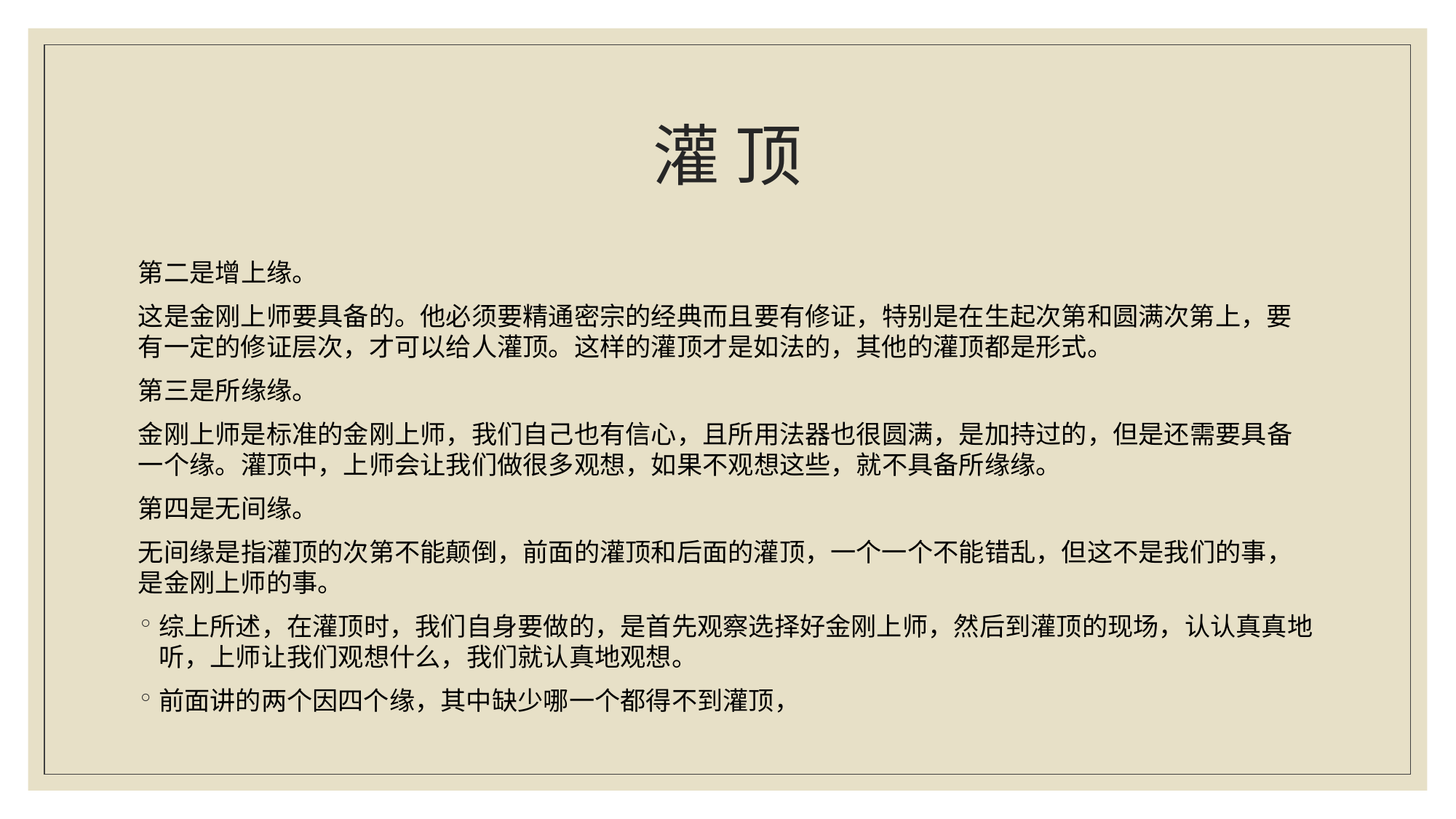

# 灌 顶
第二是增上缘。
这是金刚上师要具备的。他必须要精通密宗的经典而且要有修证，特别是在生起次第和圆满次第上，要有一定的修证层次，才可以给人灌顶。这样的灌顶才是如法的，其他的灌顶都是形式。
第三是所缘缘。
金刚上师是标准的金刚上师，我们自己也有信心，且所用法器也很圆满，是加持过的，但是还需要具备一个缘。灌顶中，上师会让我们做很多观想，如果不观想这些，就不具备所缘缘。
第四是无间缘。
无间缘是指灌顶的次第不能颠倒，前面的灌顶和后面的灌顶，一个一个不能错乱，但这不是我们的事，是金刚上师的事。
综上所述，在灌顶时，我们自身要做的，是首先观察选择好金刚上师，然后到灌顶的现场，认认真真地听，上师让我们观想什么，我们就认真地观想。
前面讲的两个因四个缘，其中缺少哪一个都得不到灌顶，